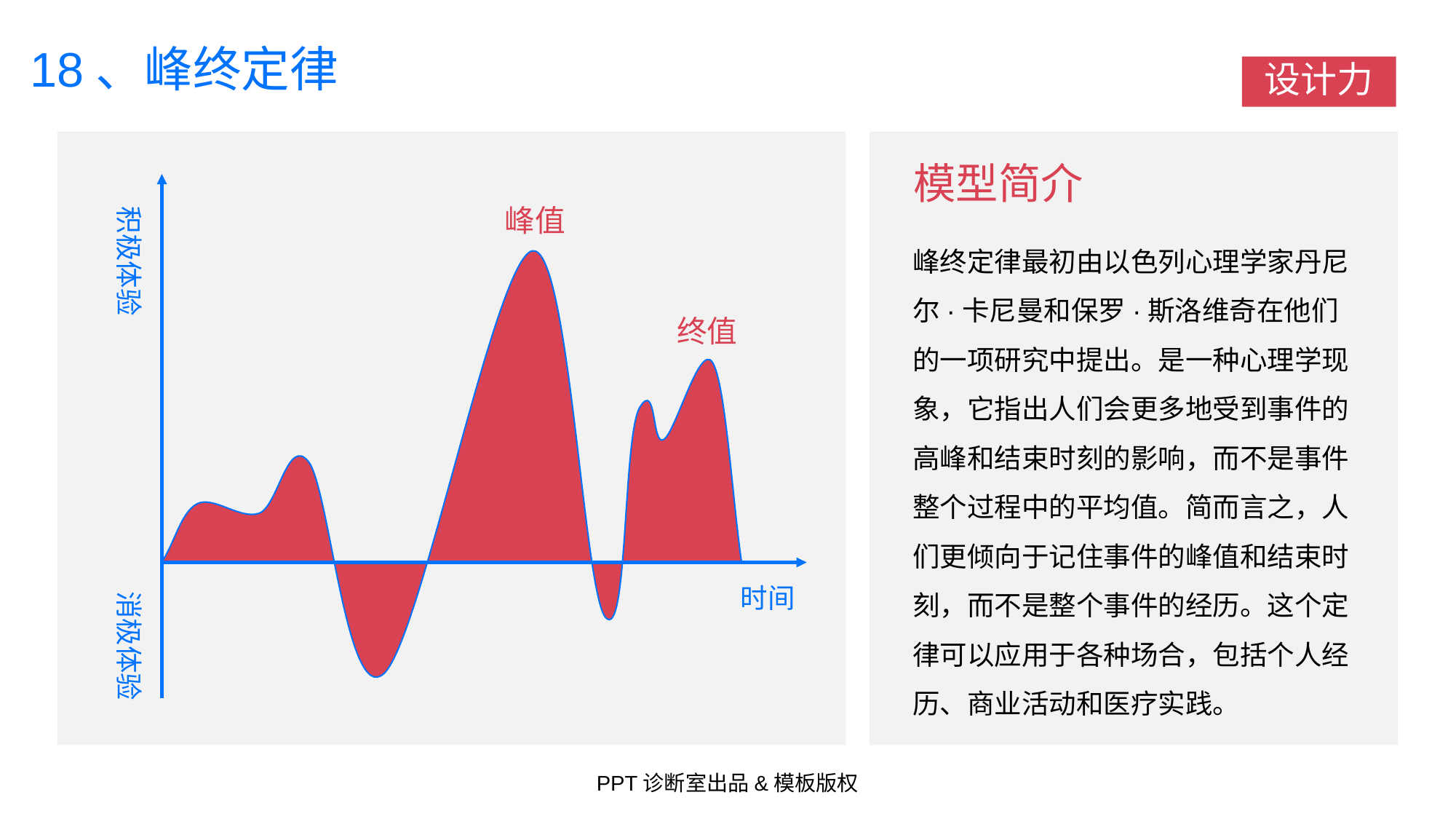

18、峰终定律
设计力

模型简介
积极体验
峰值
峰终定律最初由以色列心理学家丹尼尔·卡尼曼和保罗·斯洛维奇在他们的一项研究中提出。是一种心理学现象，它指出人们会更多地受到事件的高峰和结束时刻的影响，而不是事件整个过程中的平均值。简而言之，人们更倾向于记住事件的峰值和结束时刻，而不是整个事件的经历。这个定律可以应用于各种场合，包括个人经历、商业活动和医疗实践。

终值
时间
消极体验
PPT诊断室出品&模板版权